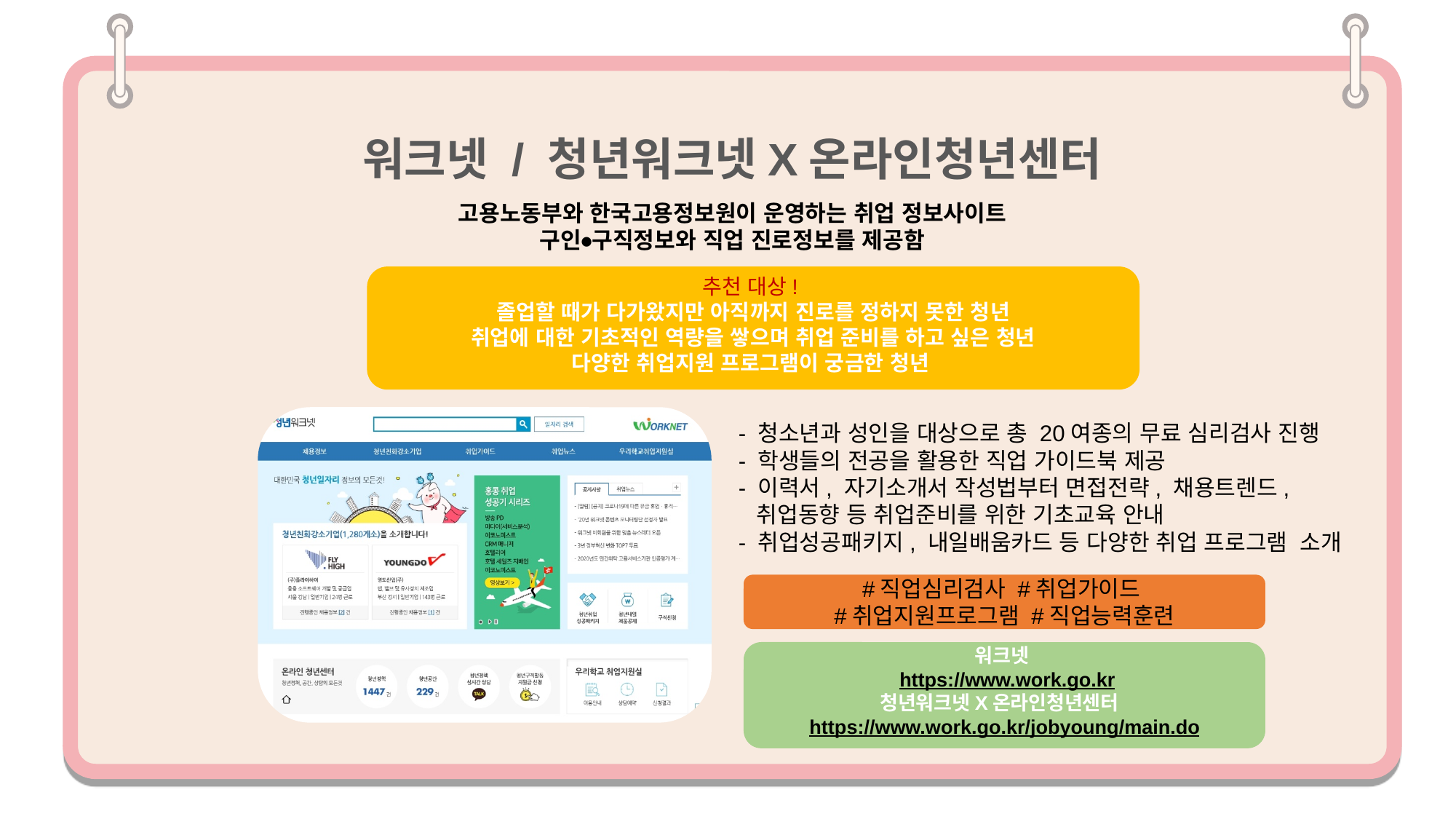

워크넷 / 청년워크넷X온라인청년센터

고용노동부와 한국고용정보원이 운영하는 취업 정보사이트
구인⦁구직정보와 직업 진로정보를 제공함

추천 대상!
졸업할 때가 다가왔지만 아직까지 진로를 정하지 못한 청년
취업에 대한 기초적인 역량을 쌓으며 취업 준비를 하고 싶은 청년
다양한 취업지원 프로그램이 궁금한 청년

- 청소년과 성인을 대상으로 총 20여종의 무료 심리검사 진행
- 학생들의 전공을 활용한 직업 가이드북 제공
- 이력서, 자기소개서 작성법부터 면접전략, 채용트렌드,
  취업동향 등 취업준비를 위한 기초교육 안내
- 취업성공패키지, 내일배움카드 등 다양한 취업 프로그램  소개

#직업심리검사 #취업가이드
#취업지원프로그램 #직업능력훈련

워크넷
 https://www.work.go.kr
청년워크넷X온라인청년센터 https://www.work.go.kr/jobyoung/main.do